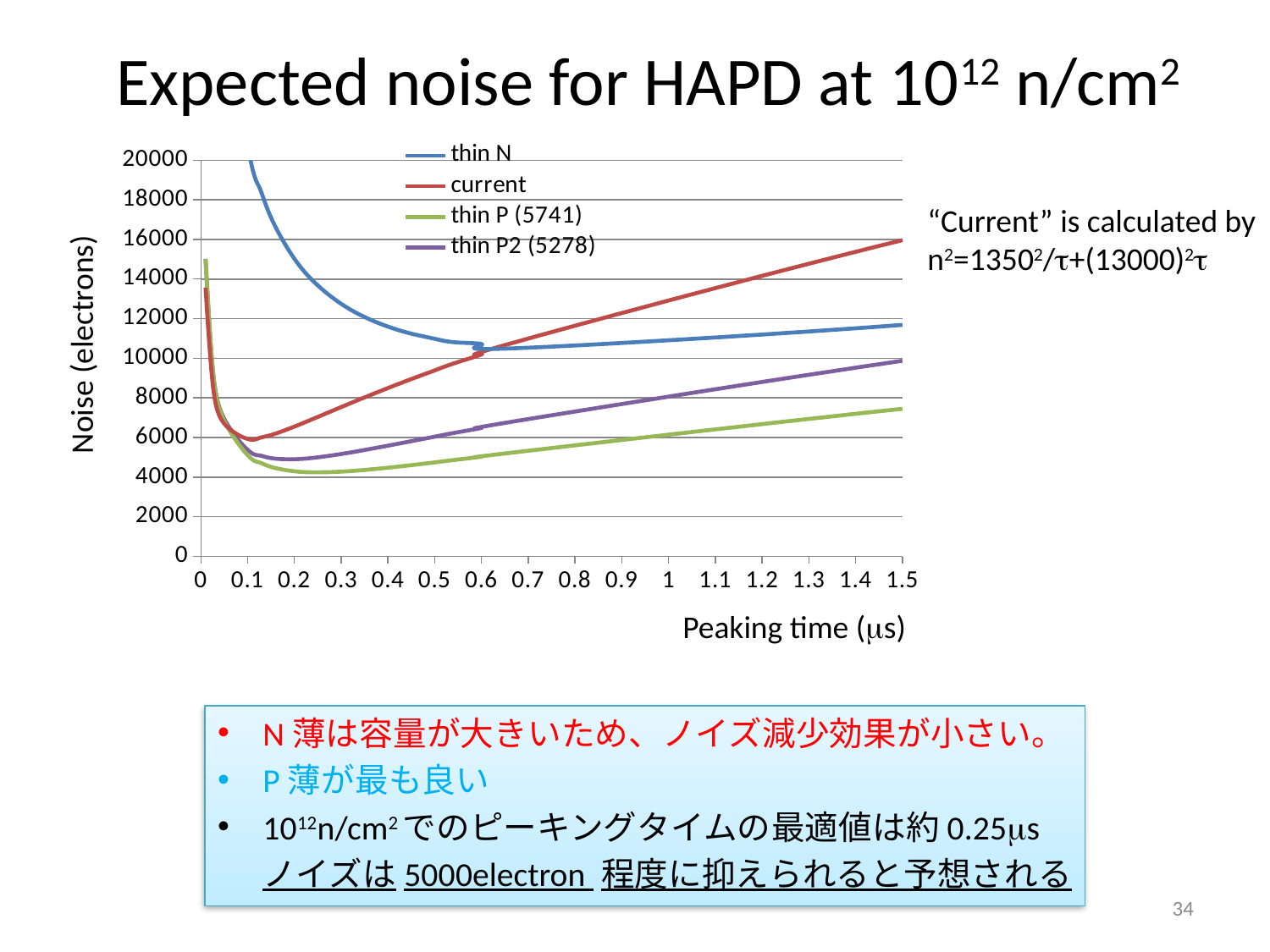

# Expected noise for HAPD at 1012 n/cm2

### Chart

| Category | thin N | current | thin P (5741) | thin P2 (5278) |
|---|---|---|---|---|
“Current” is calculated by
n2=13502/τ+(13000)2τ
Noise (electrons)
Peaking time (μs)
N薄は容量が大きいため、ノイズ減少効果が小さい。
P薄が最も良い
1012n/cm2でのピーキングタイムの最適値は約0.25μs
	ノイズは5000electron 程度に抑えられると予想される

34